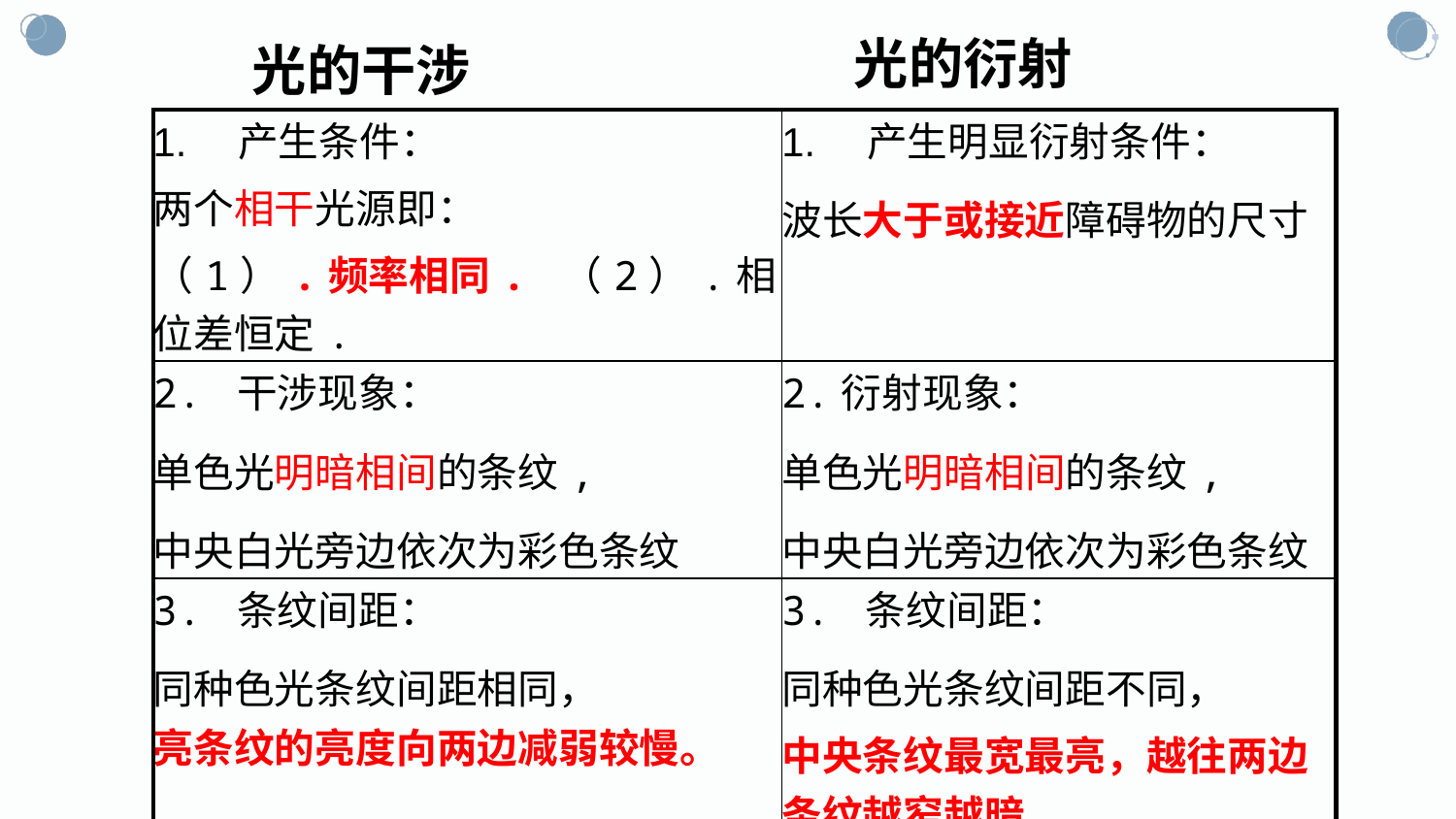

光的衍射
光的干涉
| 产生条件： 两个相干光源即： （1）.频率相同. （2）.相位差恒定. | 产生明显衍射条件： 波长大于或接近障碍物的尺寸 |
| --- | --- |
| 2. 干涉现象： 单色光明暗相间的条纹, 中央白光旁边依次为彩色条纹 | 2.衍射现象： 单色光明暗相间的条纹, 中央白光旁边依次为彩色条纹 |
| 3. 条纹间距： 同种色光条纹间距相同， 亮条纹的亮度向两边减弱较慢。 | 3. 条纹间距： 同种色光条纹间距不同， 中央条纹最宽最亮，越往两边条纹越窄越暗 |